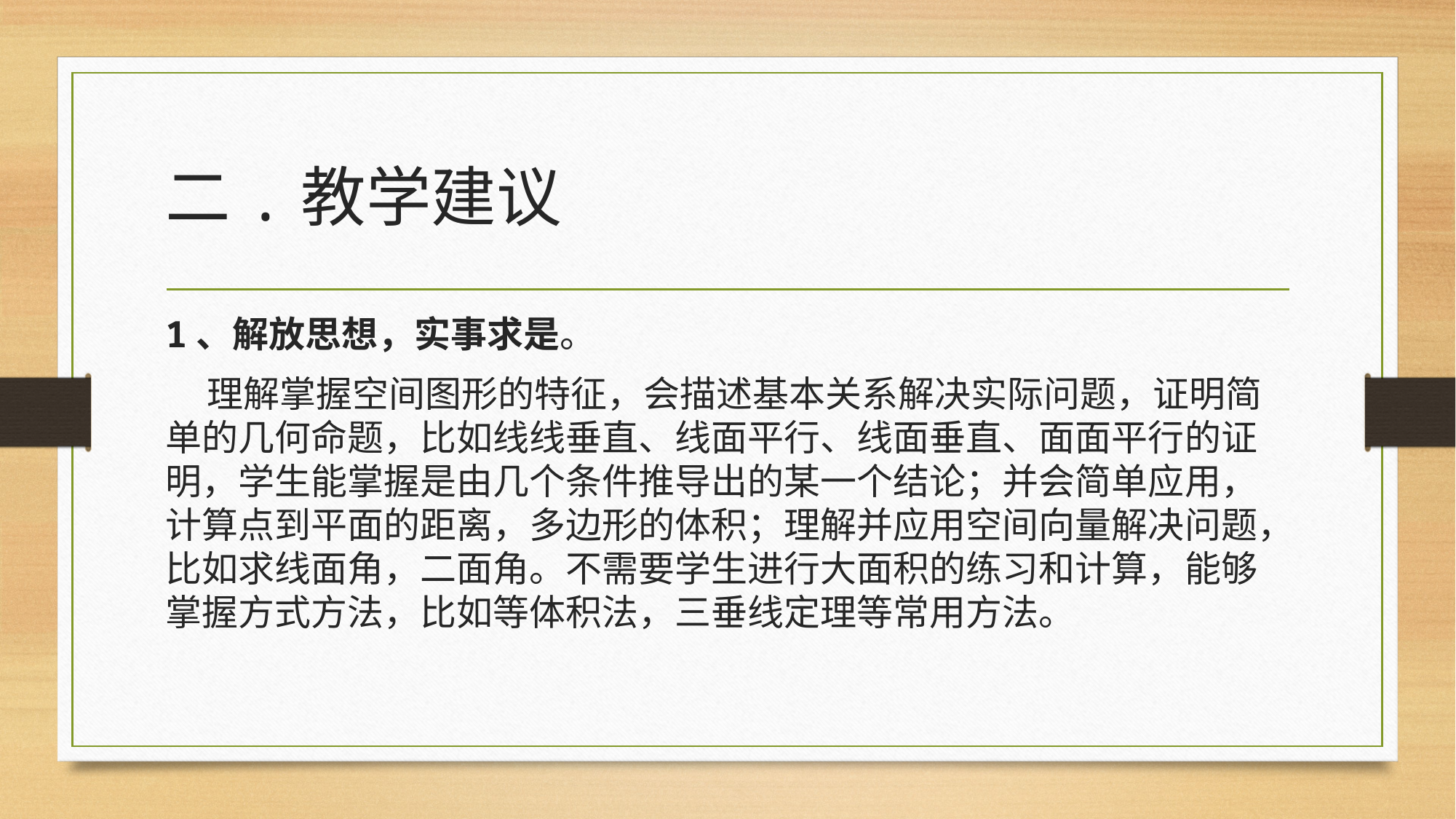

# 二.教学建议
1、解放思想，实事求是。
    理解掌握空间图形的特征，会描述基本关系解决实际问题，证明简单的几何命题，比如线线垂直、线面平行、线面垂直、面面平行的证明，学生能掌握是由几个条件推导出的某一个结论；并会简单应用，计算点到平面的距离，多边形的体积；理解并应用空间向量解决问题，比如求线面角，二面角。不需要学生进行大面积的练习和计算，能够掌握方式方法，比如等体积法，三垂线定理等常用方法。